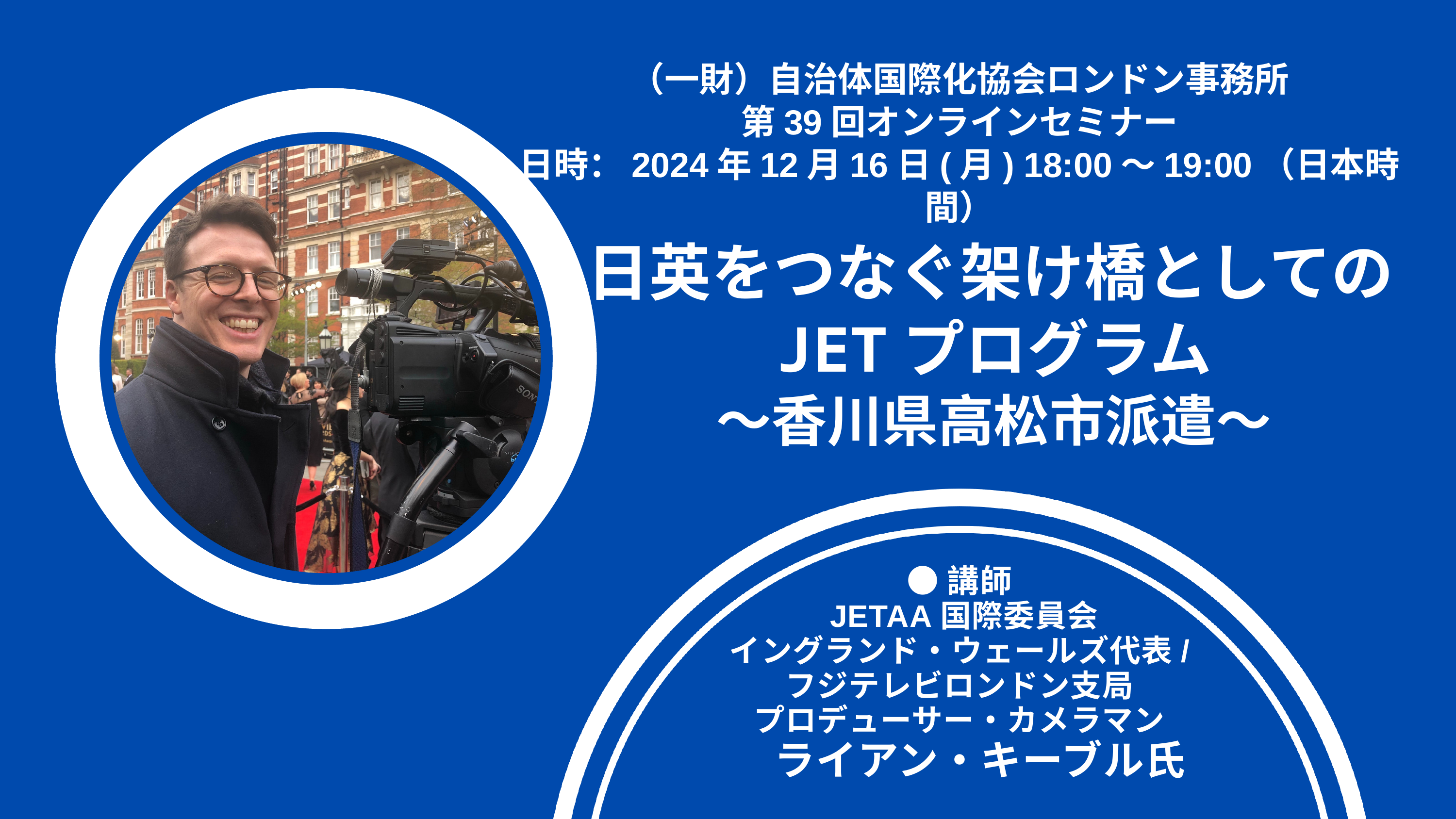

（一財）自治体国際化協会ロンドン事務所
第39回オンラインセミナー
日時：2024年12月16日(月) 18:00～19:00（日本時間）

日英をつなぐ架け橋としてのJETプログラム
～香川県高松市派遣～

●講師
 JETAA国際委員会
イングランド・ウェールズ代表/
フジテレビロンドン支局
プロデューサー・カメラマン
　ライアン・キーブル氏